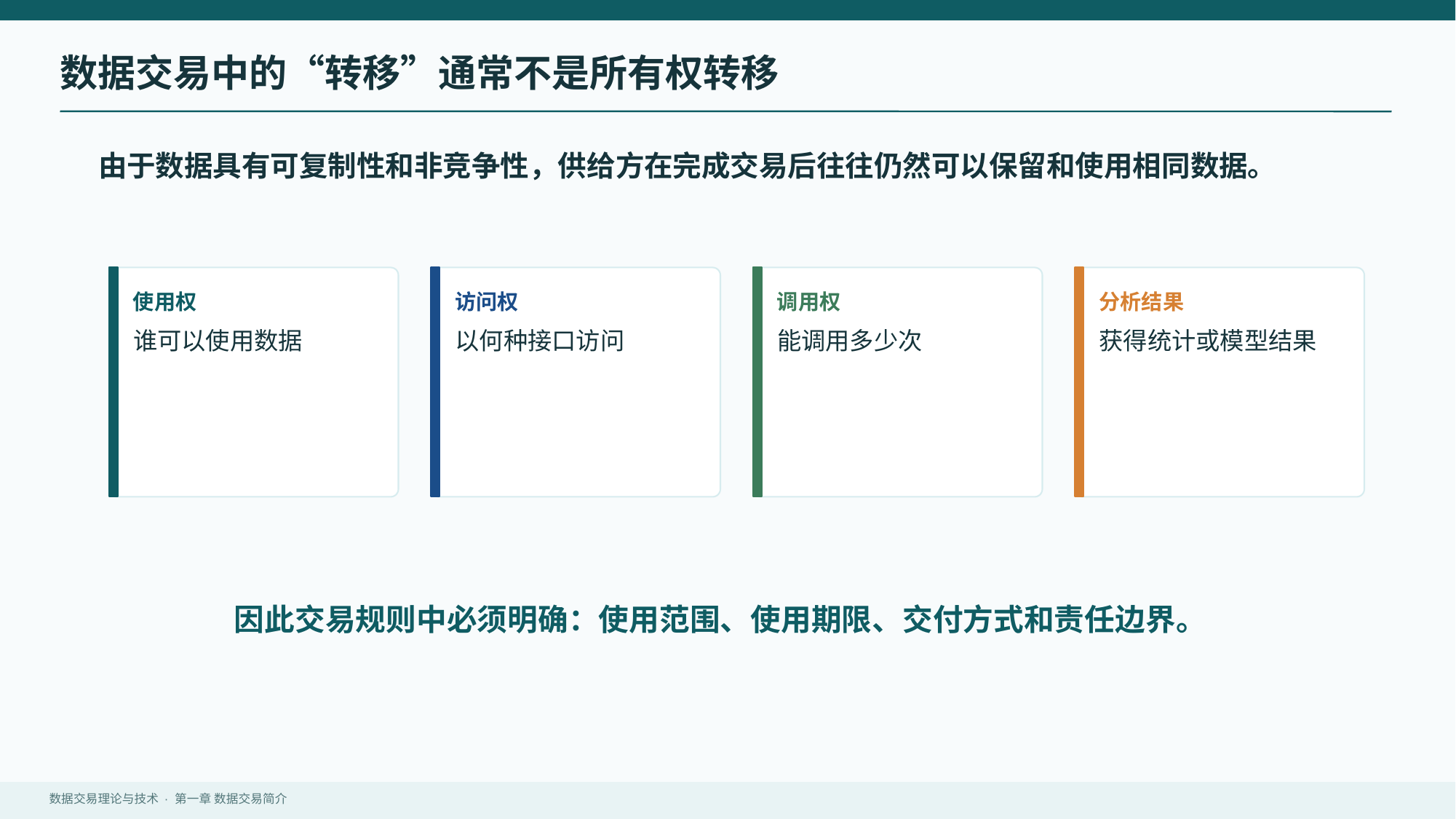

数据交易中的“转移”通常不是所有权转移

由于数据具有可复制性和非竞争性，供给方在完成交易后往往仍然可以保留和使用相同数据。

使用权
访问权
调用权
分析结果
谁可以使用数据
以何种接口访问
能调用多少次
获得统计或模型结果
因此交易规则中必须明确：使用范围、使用期限、交付方式和责任边界。
45